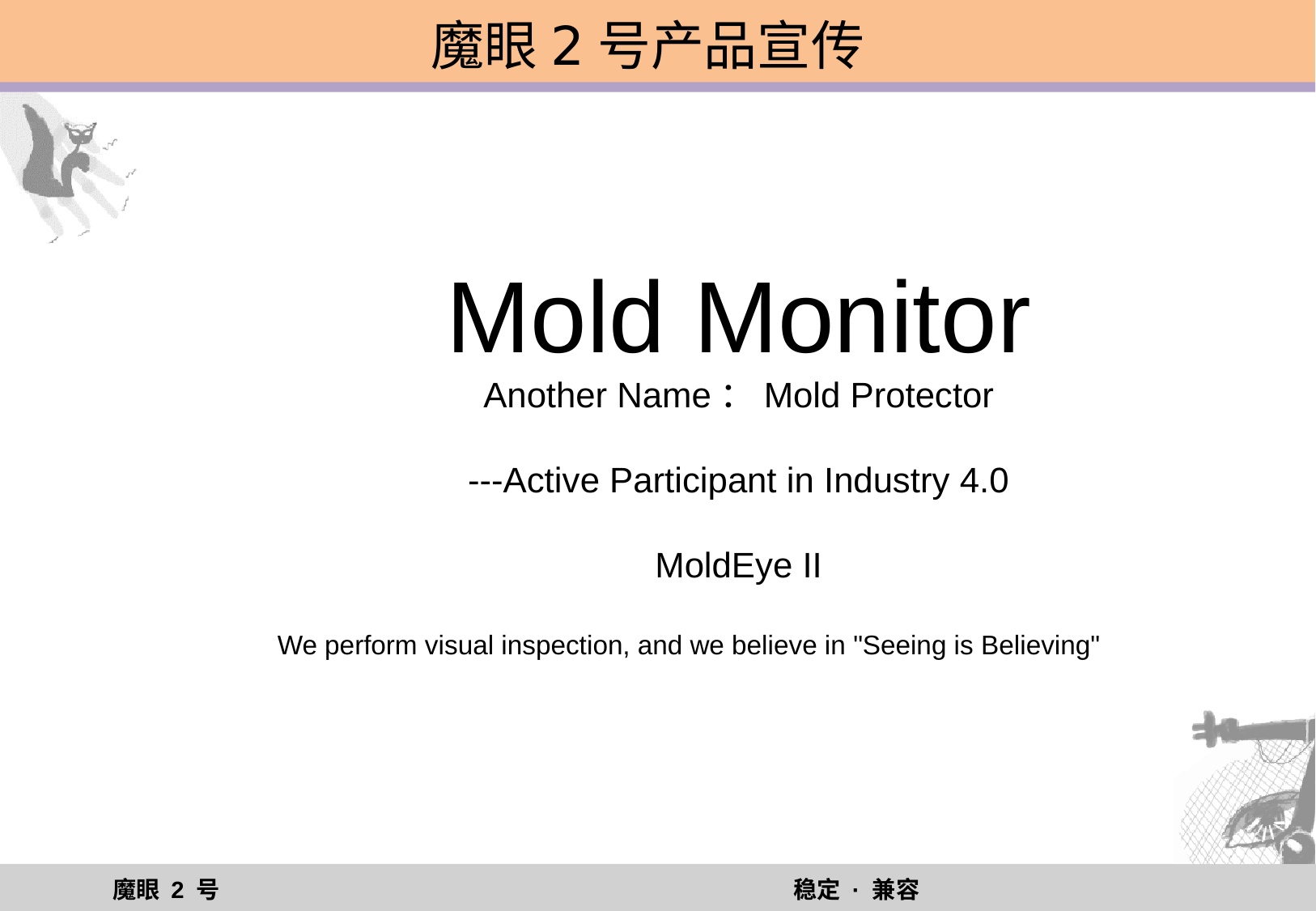

魔眼2号产品宣传

Mold Monitor
Another Name：Mold Protector
---Active Participant in Industry 4.0

MoldEye II

We perform visual inspection, and we believe in "Seeing is Believing"